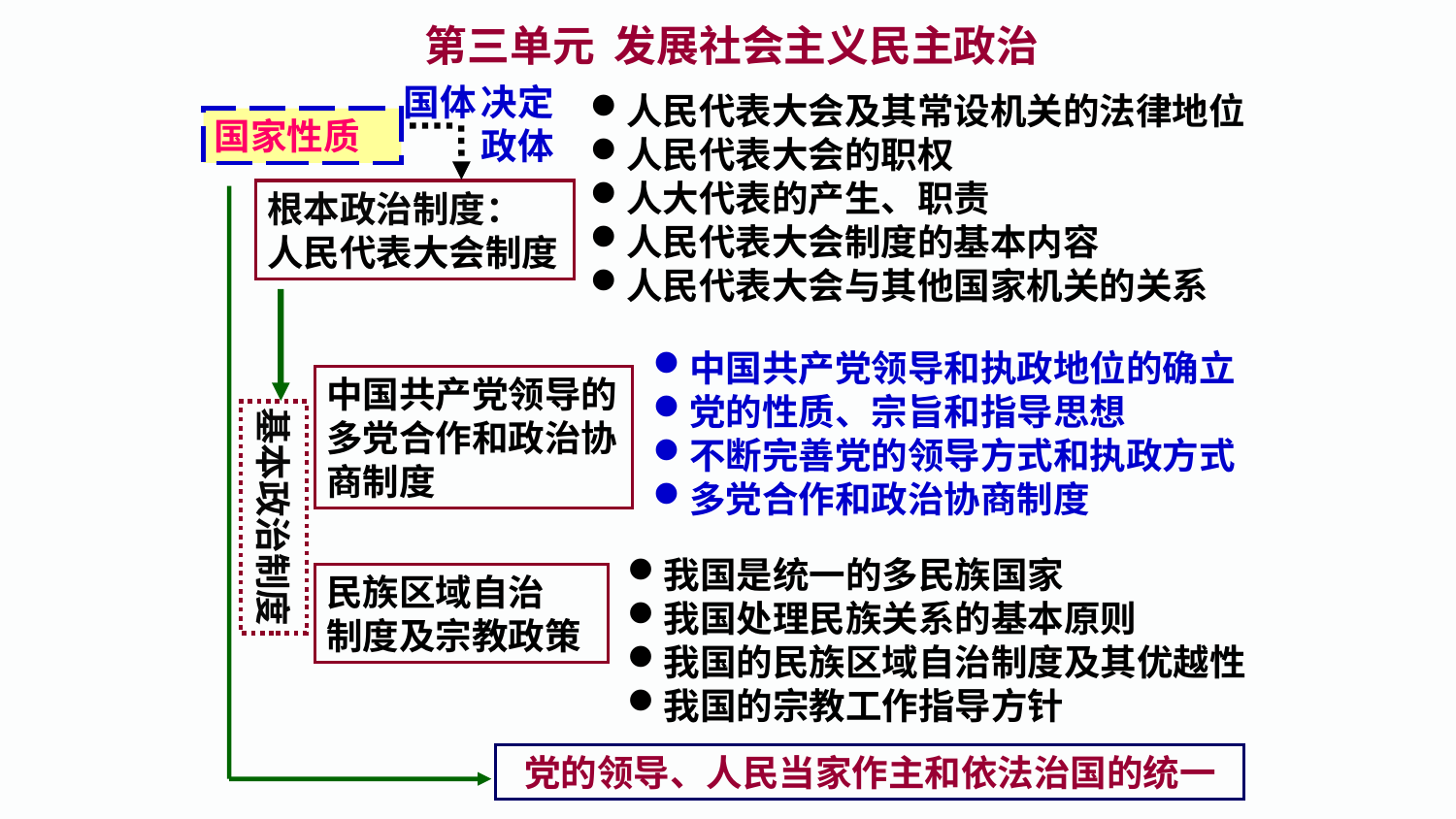

第三单元  发展社会主义民主政治
国体
决定政体
人民代表大会及其常设机关的法律地位
人民代表大会的职权
人大代表的产生、职责
人民代表大会制度的基本内容
人民代表大会与其他国家机关的关系
国家性质

根本政治制度：
人民代表大会制度

中国共产党领导和执政地位的确立
党的性质、宗旨和指导思想
不断完善党的领导方式和执政方式
多党合作和政治协商制度
中国共产党领导的
多党合作和政治协
商制度
基本政治制度
我国是统一的多民族国家
我国处理民族关系的基本原则
我国的民族区域自治制度及其优越性
我国的宗教工作指导方针
民族区域自治
制度及宗教政策
党的领导、人民当家作主和依法治国的统一